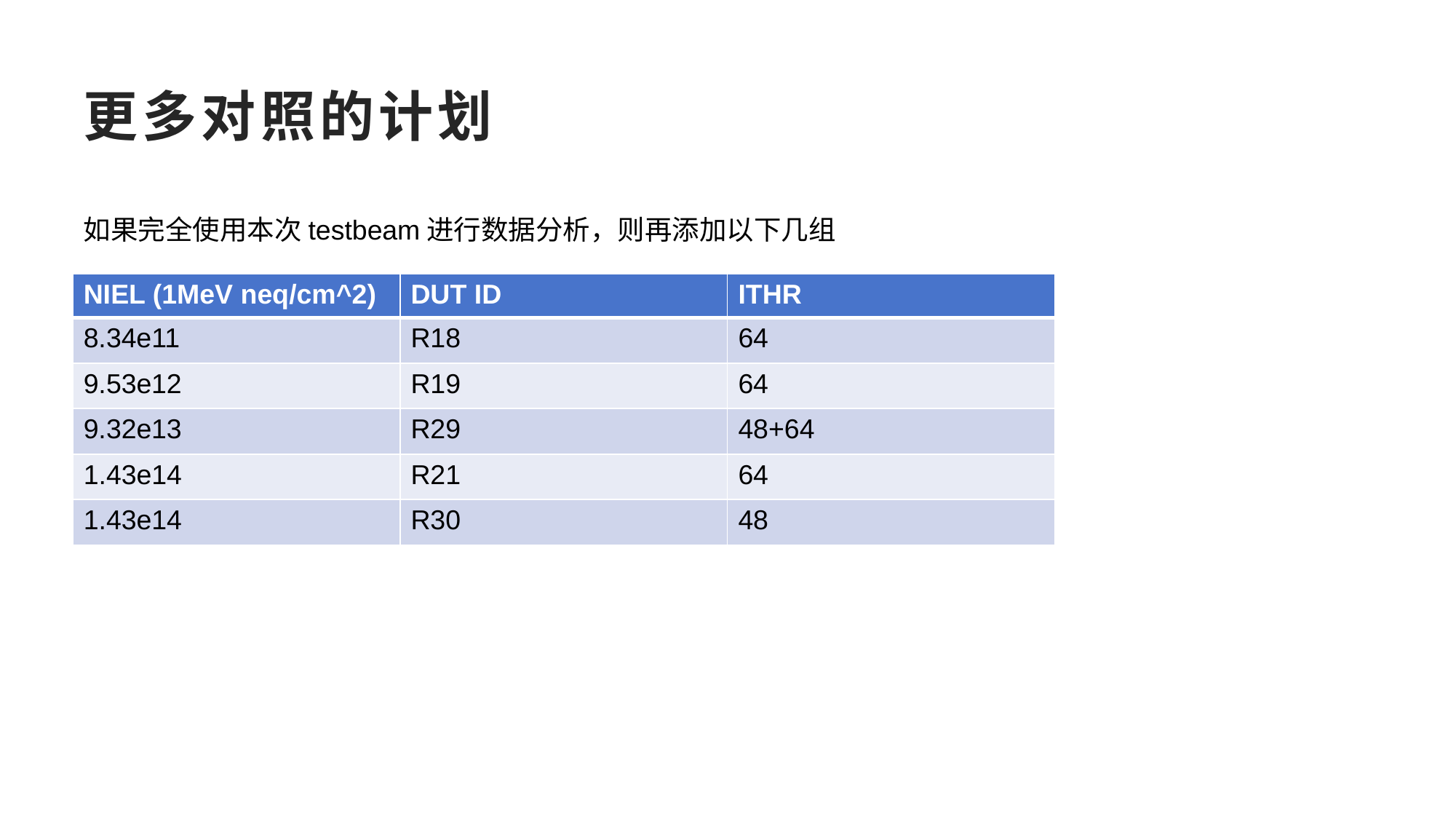

# 更多对照的计划

如果完全使用本次testbeam进行数据分析，则再添加以下几组
| NIEL (1MeV neq/cm^2) | DUT ID | ITHR |
| --- | --- | --- |
| 8.34e11 | R18 | 64 |
| 9.53e12 | R19 | 64 |
| 9.32e13 | R29 | 48+64 |
| 1.43e14 | R21 | 64 |
| 1.43e14 | R30 | 48 |